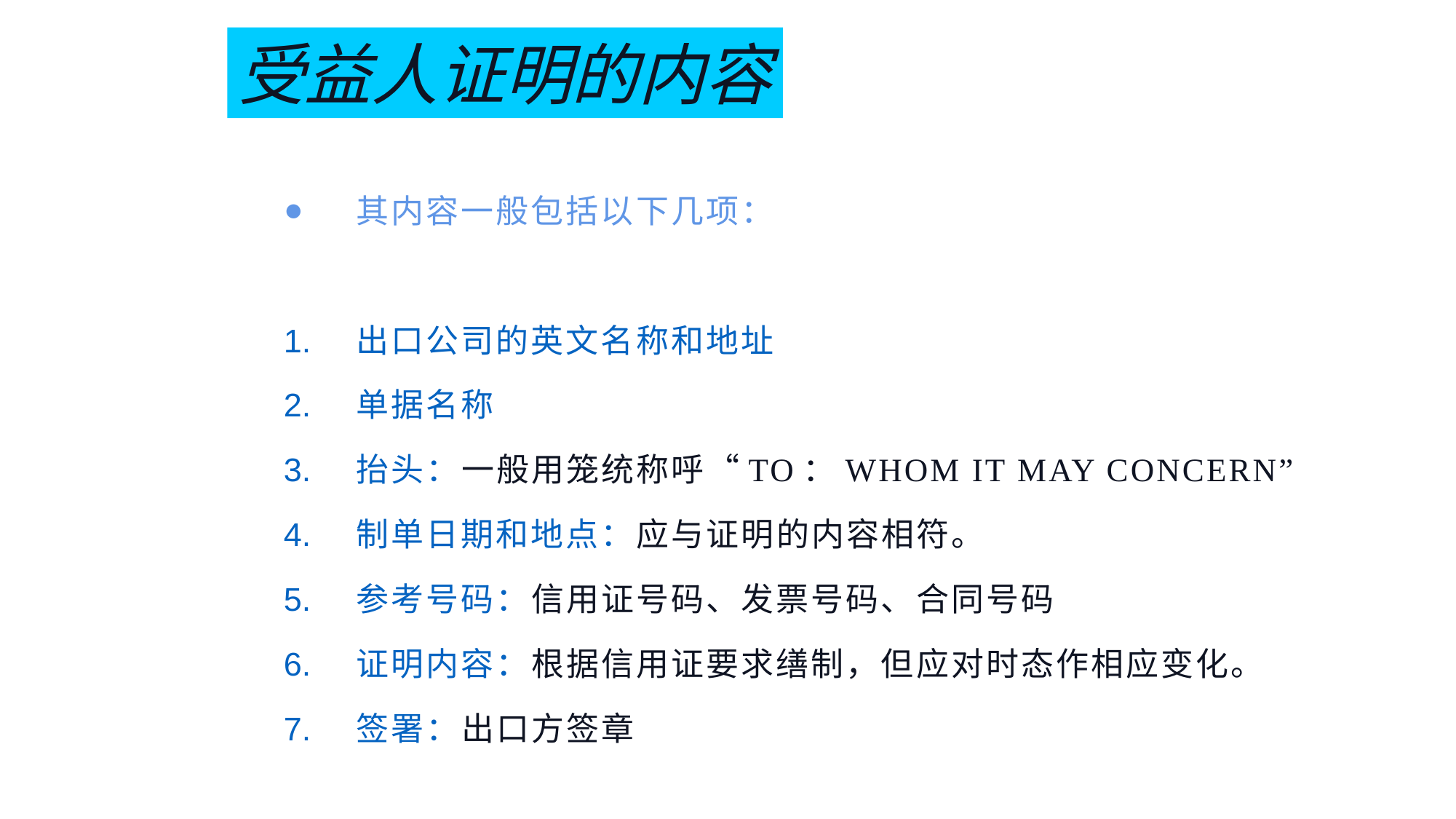

受益人证明的内容
其内容一般包括以下几项：

出口公司的英文名称和地址
单据名称
抬头：一般用笼统称呼“TO：WHOM IT MAY CONCERN”
制单日期和地点：应与证明的内容相符。
参考号码：信用证号码、发票号码、合同号码
证明内容：根据信用证要求缮制，但应对时态作相应变化。
签署：出口方签章